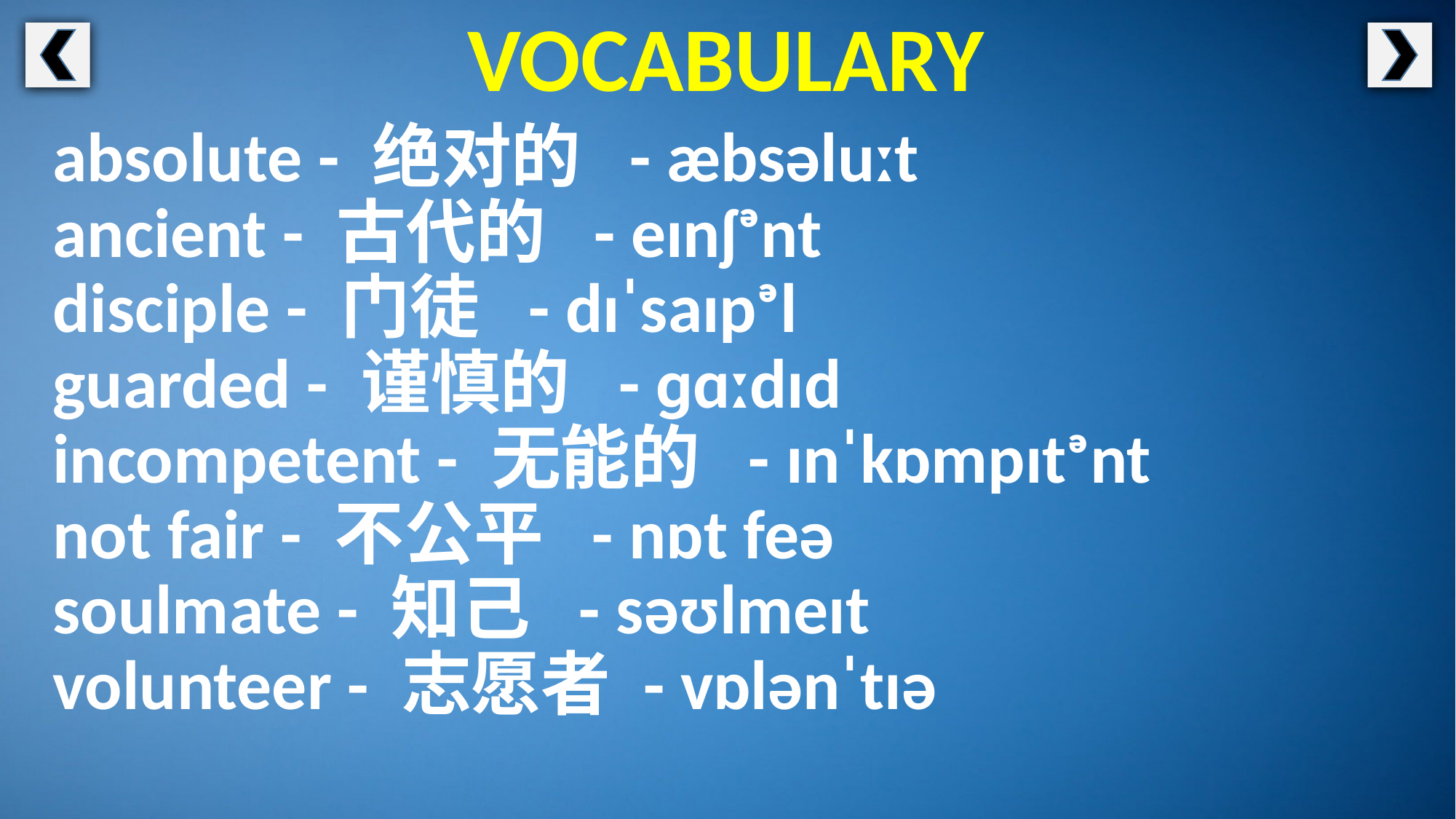

VOCABULARY
absolute - 绝对的  - æbsəluːt
ancient - 古代的  - eɪnʃᵊnt
disciple - 门徒  - dɪˈsaɪpᵊl
guarded - 谨慎的  - ɡɑːdɪd
incompetent - 无能的  - ɪnˈkɒmpɪtᵊnt
not fair - 不公平  - nɒt feə
soulmate - 知己  - səʊlmeɪt
volunteer - 志愿者 - vɒlənˈtɪə